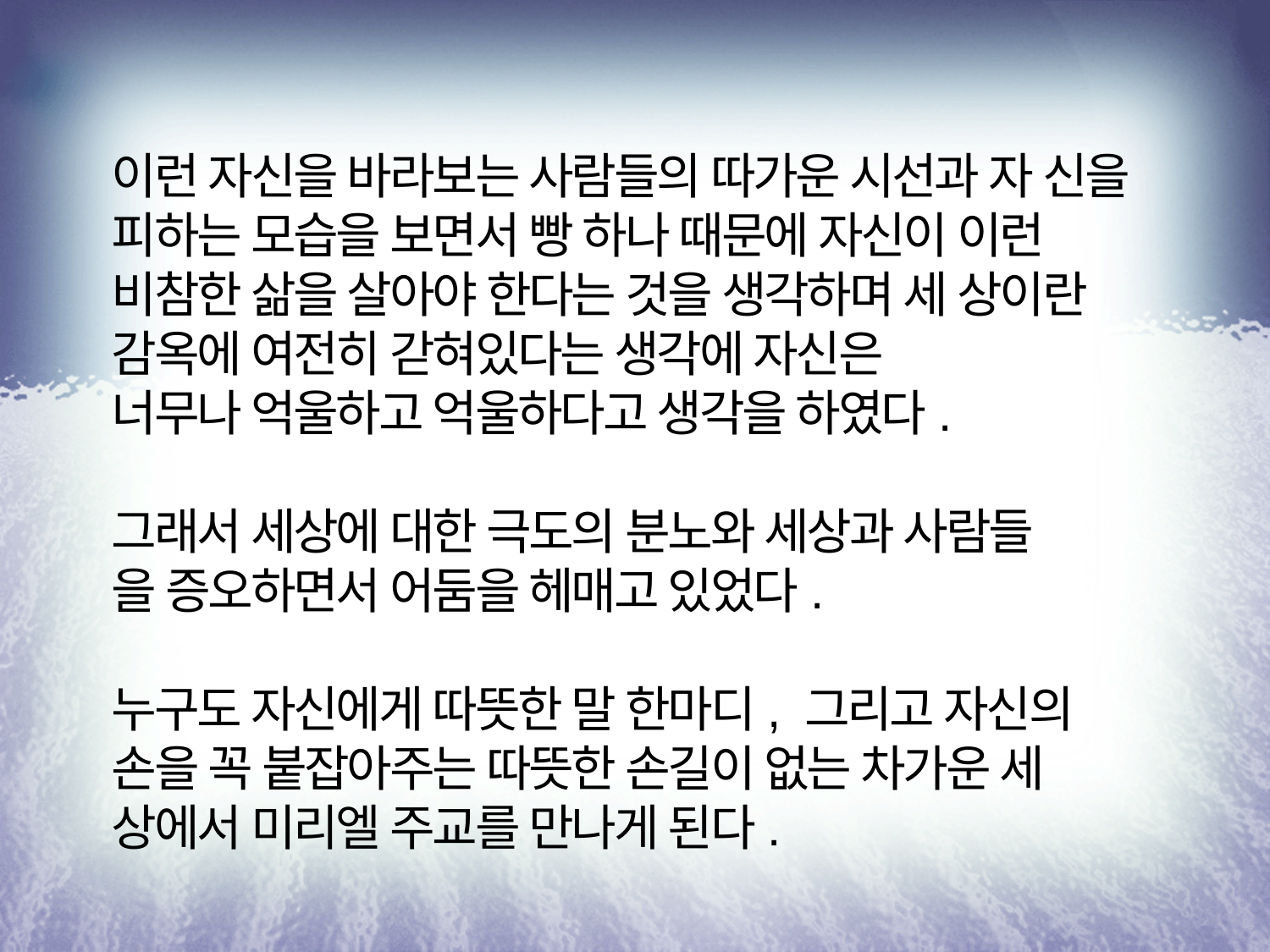

이런 자신을 바라보는 사람들의 따가운 시선과 자 신을 피하는 모습을 보면서 빵 하나 때문에 자신이 이런 비참한 삶을 살아야 한다는 것을 생각하며 세 상이란 감옥에 여전히 갇혀있다는 생각에 자신은
너무나 억울하고 억울하다고 생각을 하였다.

그래서 세상에 대한 극도의 분노와 세상과 사람들
을 증오하면서 어둠을 헤매고 있었다.

누구도 자신에게 따뜻한 말 한마디, 그리고 자신의 손을 꼭 붙잡아주는 따뜻한 손길이 없는 차가운 세
상에서 미리엘 주교를 만나게 된다.